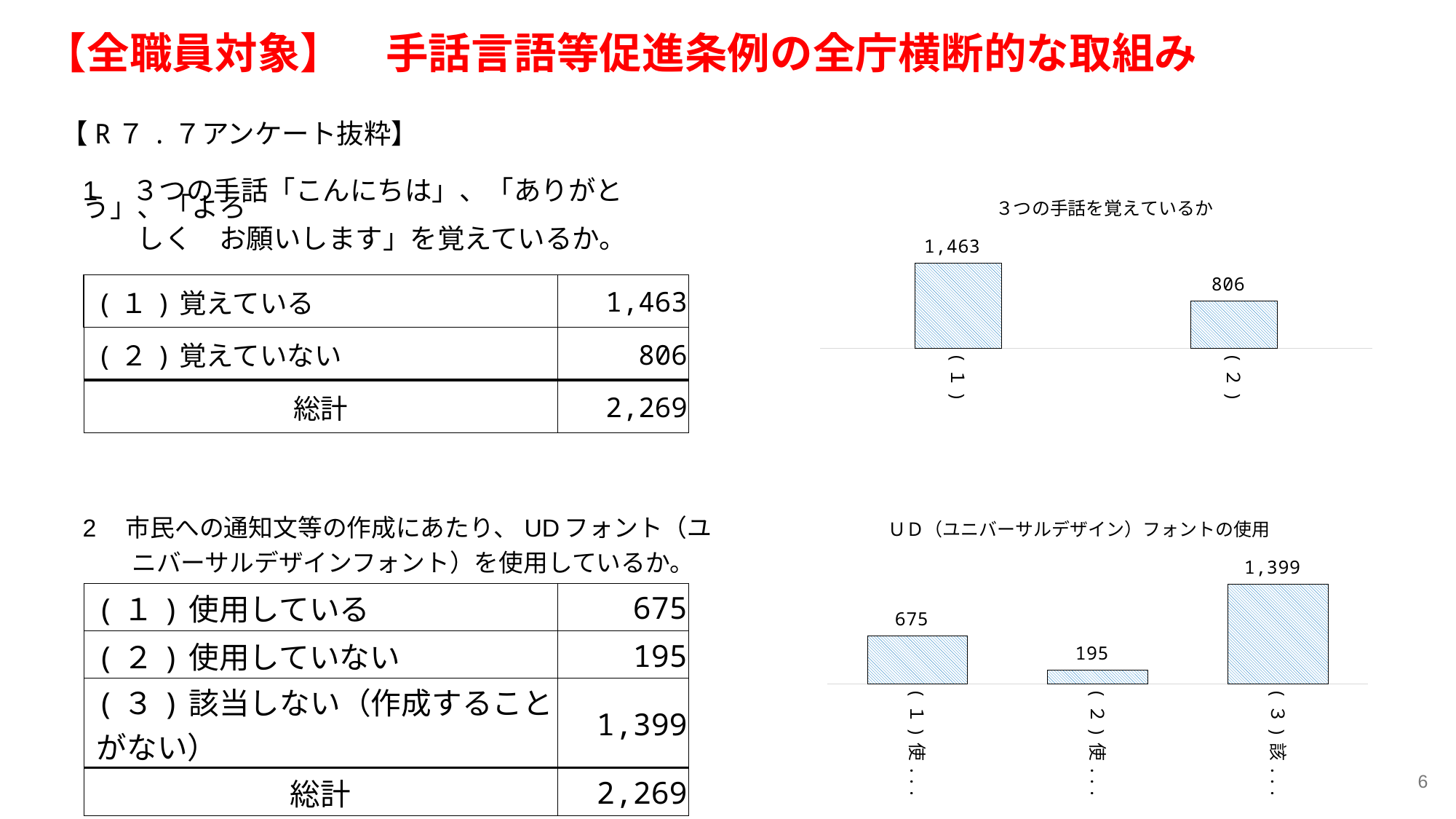

【全職員対象】　手話言語等促進条例の全庁横断的な取組み
【R７.７アンケート抜粋】
1　３つの手話「こんにちは」、「ありがとう」、「よろ
　　しく　お願いします」を覚えているか。

### Chart

| Category |  |
|---|---|
| (１)覚えている | 1463.0 |
| (２)覚えていない | 806.0 |
| (１)覚えている | 1,463 |
| --- | --- |
| (２)覚えていない | 806 |
| 総計 | 2,269 |

### Chart

| Category |  |
|---|---|
| (１)使用している | 675.0 |
| (２)使用していない | 195.0 |
| (３)該当しない（作成することがない） | 1399.0 |
2　市民への通知文等の作成にあたり、UDフォント（ユ
　　ニバーサルデザインフォント）を使用しているか。
| (１)使用している | 675 |
| --- | --- |
| (２)使用していない | 195 |
| (３)該当しない（作成することがない） | 1,399 |
| 総計 | 2,269 |
6